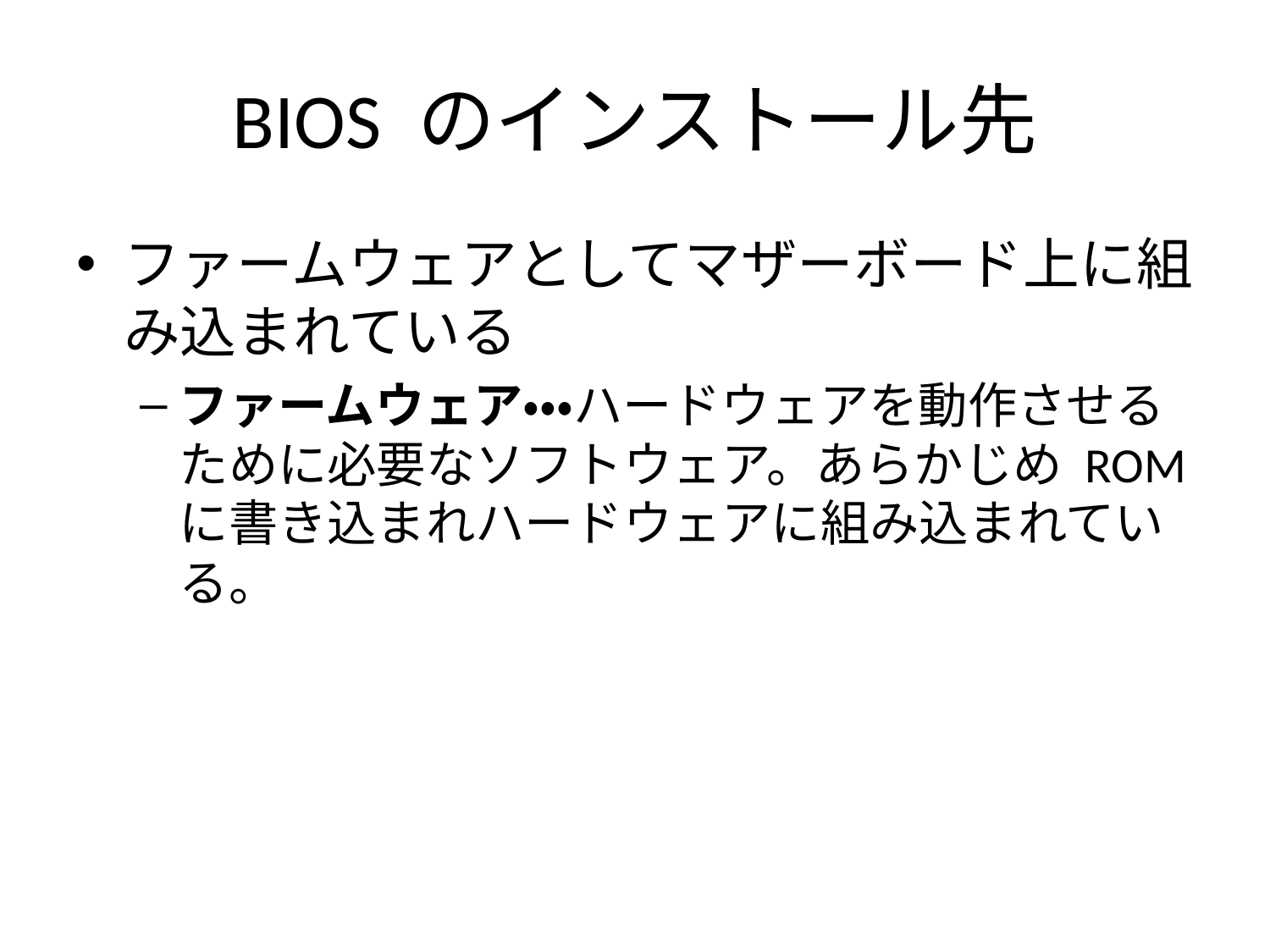

# BIOS のインストール先
ファームウェアとしてマザーボード上に組み込まれている
ファームウェア・・・ハードウェアを動作させるために必要なソフトウェア。あらかじめ ROM に書き込まれハードウェアに組み込まれている。